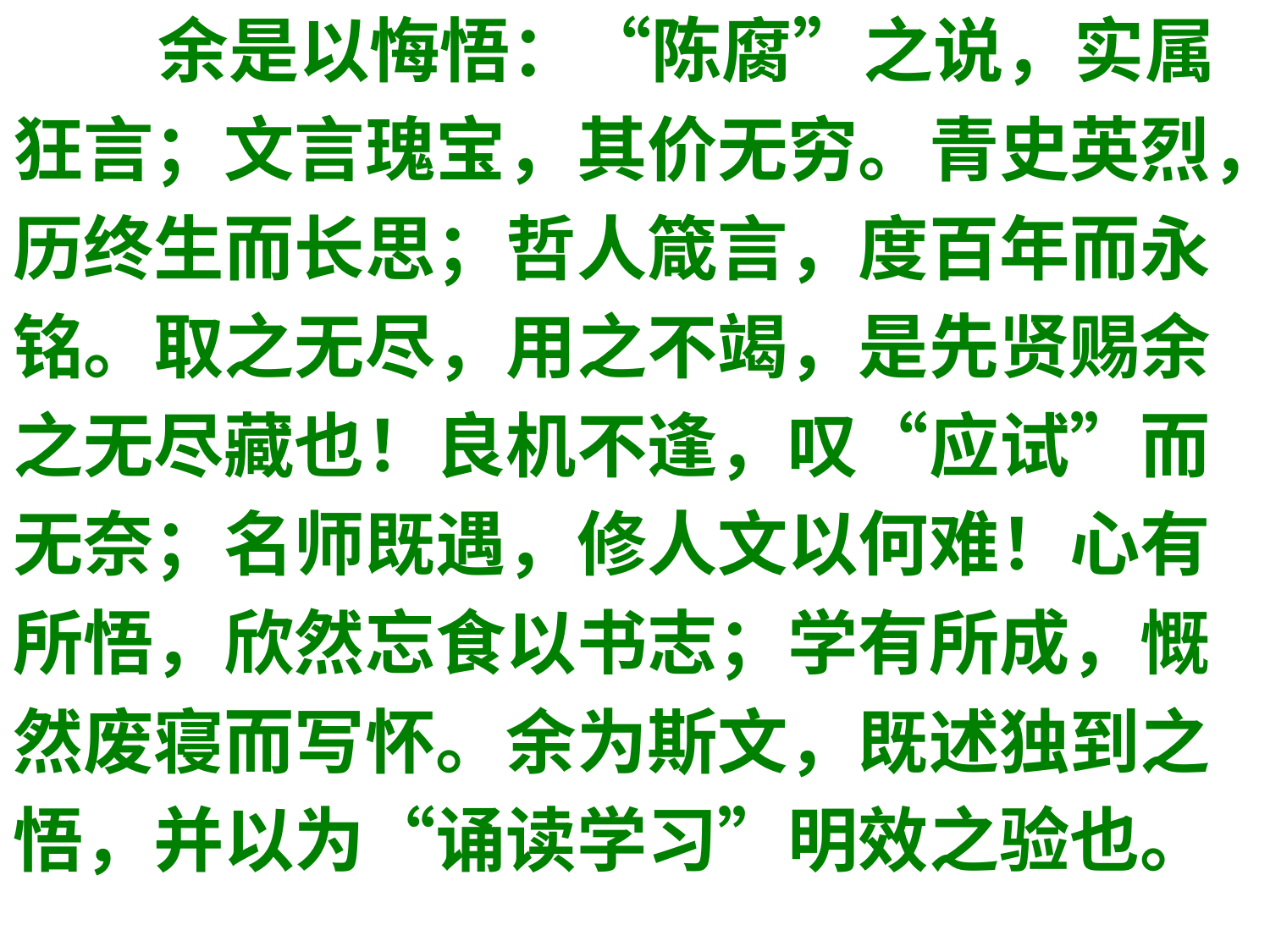

余是以悔悟：“陈腐”之说，实属
狂言；文言瑰宝，其价无穷。青史英烈，
历终生而长思；哲人箴言，度百年而永
铭。取之无尽，用之不竭，是先贤赐余
之无尽藏也！良机不逢，叹“应试”而
无奈；名师既遇，修人文以何难！心有
所悟，欣然忘食以书志；学有所成，慨
然废寝而写怀。余为斯文，既述独到之
悟，并以为“诵读学习”明效之验也。